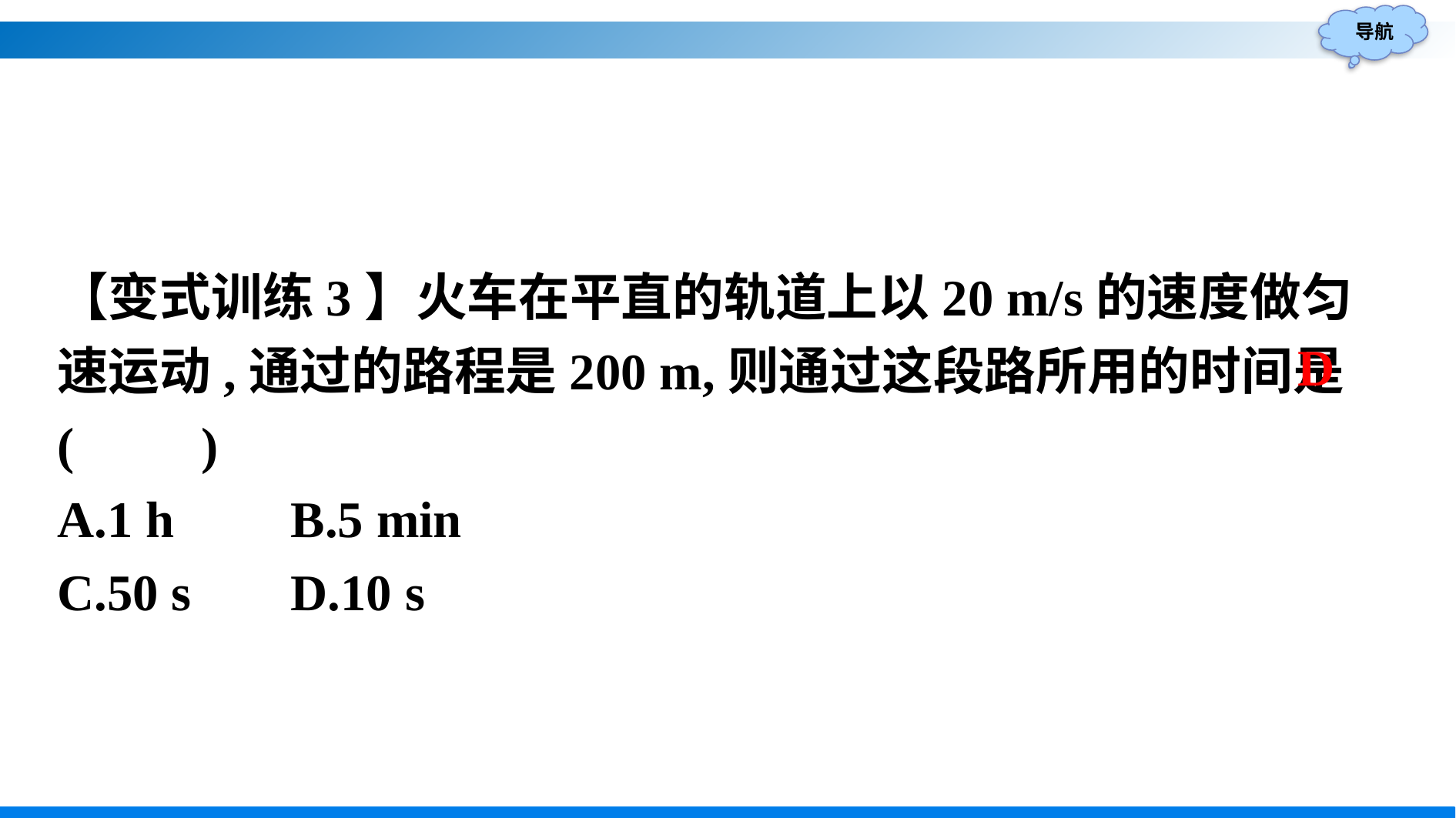

【变式训练3】火车在平直的轨道上以20 m/s的速度做匀速运动,通过的路程是200 m,则通过这段路所用的时间是(　　)
A.1 h		B.5 min
C.50 s	D.10 s
D